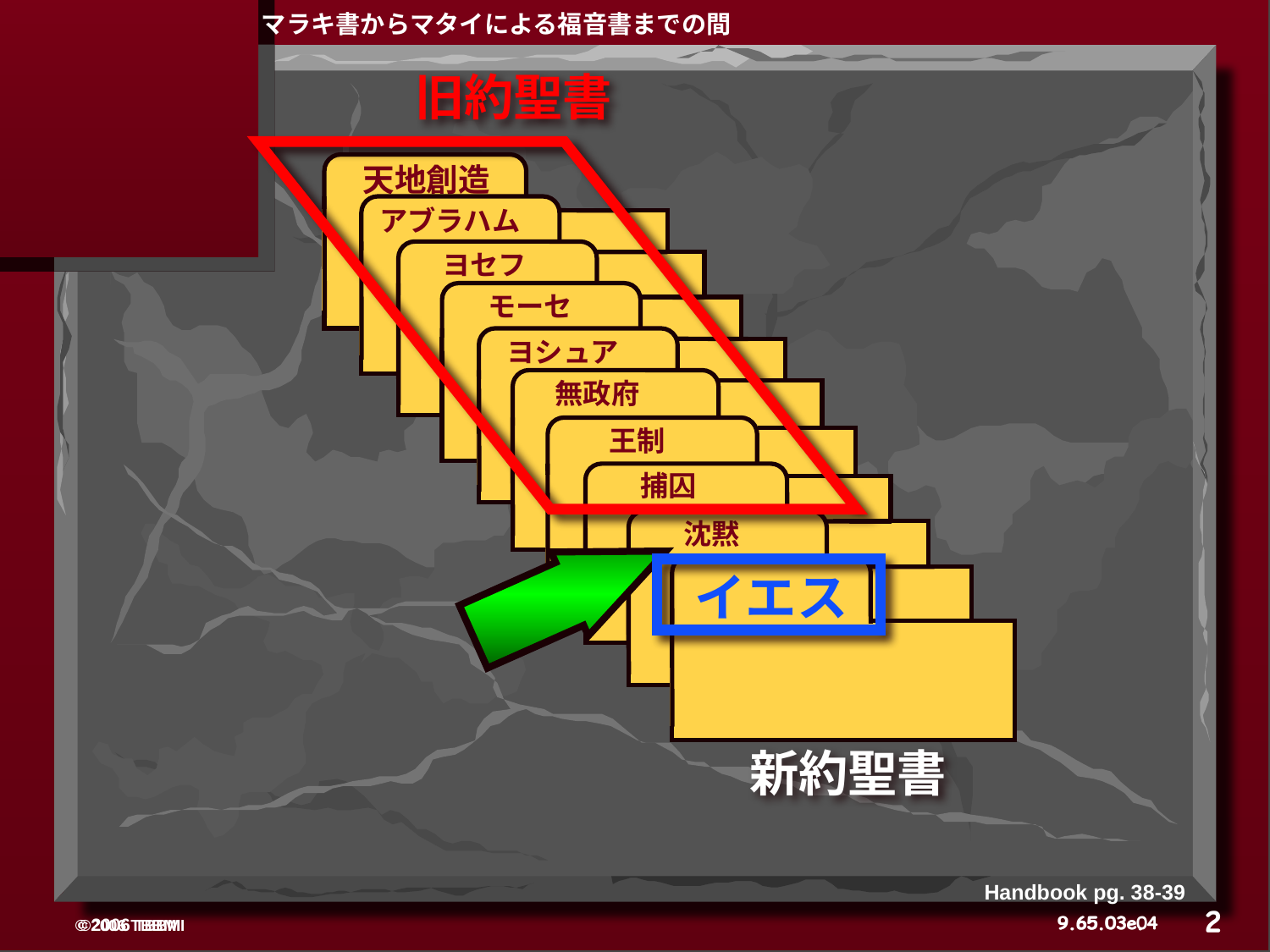

マラキ書からマタイによる福音書までの間

旧約聖書

  天地創造
ABRAHAM

アブラハム
ABRAHAM

ヨセフ
ABRAHAM

モーセ

ヨシュア

無政府

王制

捕囚

沈黙

イエス

新約聖書
Handbook pg. 38-39
2

04
9.65.03e.
©2006 TBBMI